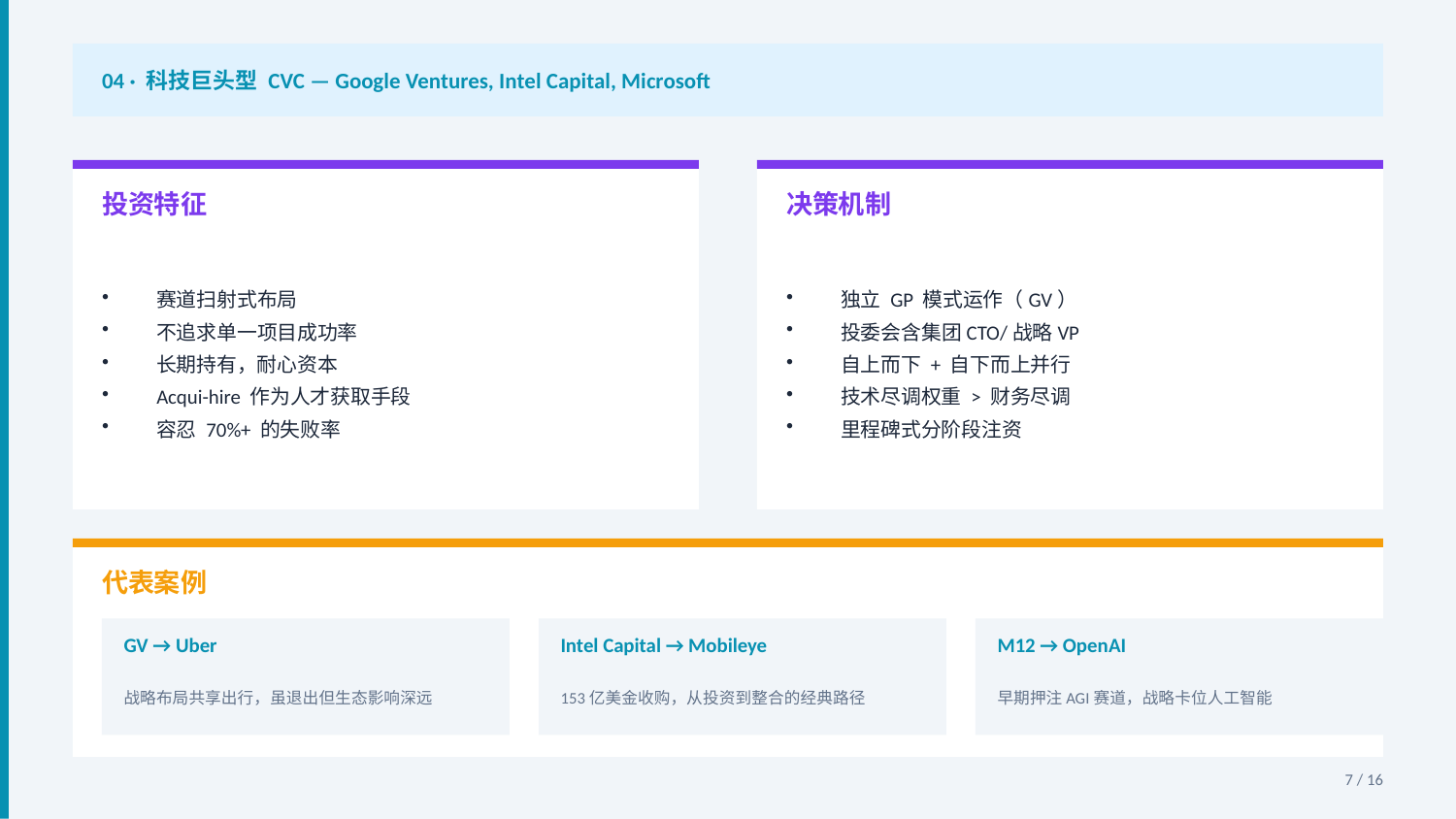

04 · 科技巨头型 CVC — Google Ventures, Intel Capital, Microsoft

投资特征
决策机制
赛道扫射式布局
不追求单一项目成功率
长期持有，耐心资本
Acqui-hire 作为人才获取手段
容忍 70%+ 的失败率
独立 GP 模式运作（GV）
投委会含集团CTO/战略VP
自上而下 + 自下而上并行
技术尽调权重 > 财务尽调
里程碑式分阶段注资

代表案例

GV → Uber
Intel Capital → Mobileye
M12 → OpenAI
战略布局共享出行，虽退出但生态影响深远
153亿美金收购，从投资到整合的经典路径
早期押注AGI赛道，战略卡位人工智能
7 / 16